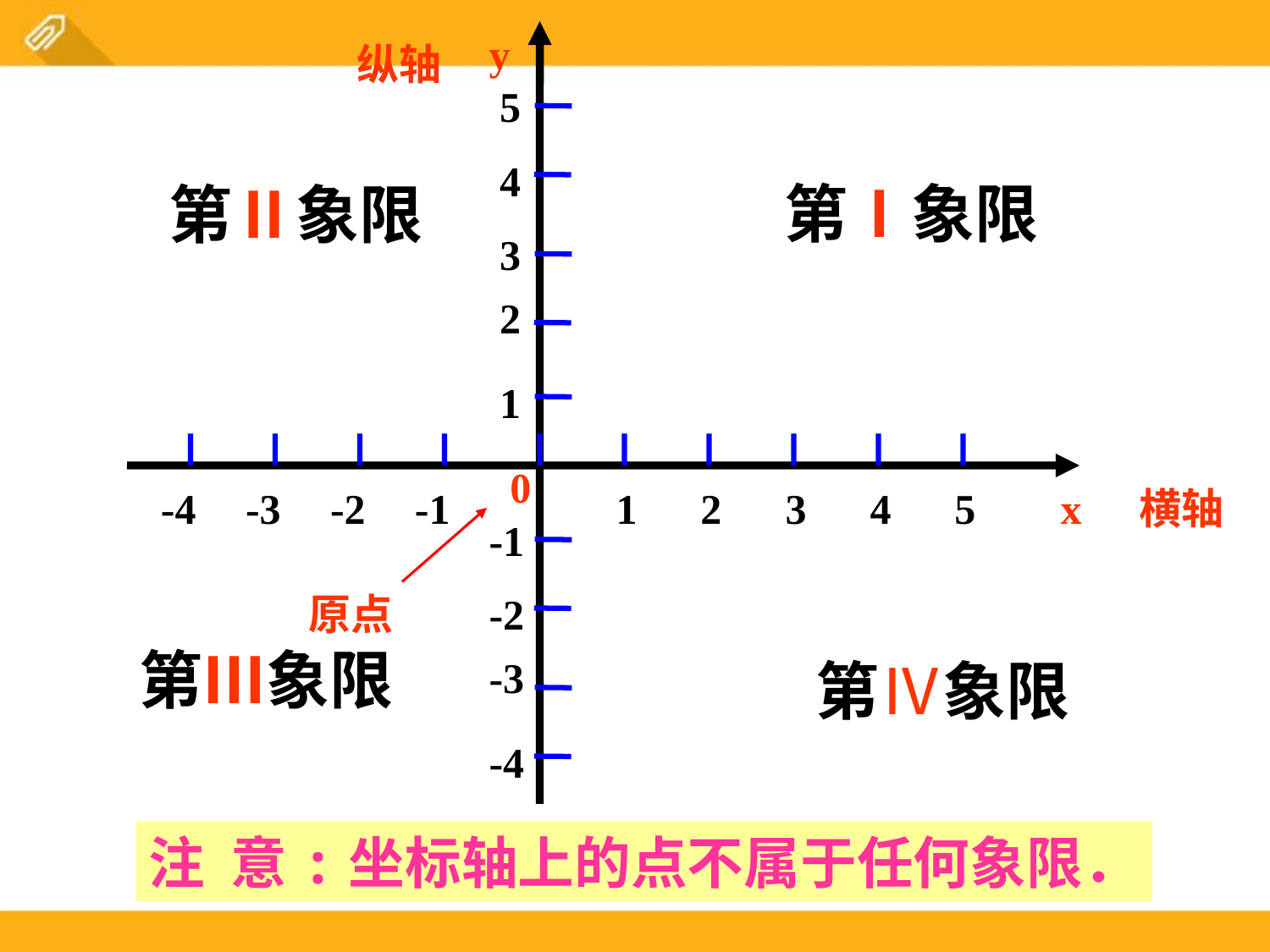

y
纵轴

5

4
3

2
1

-1

-2
-3

-4
第Ⅰ象限
第Ⅱ象限

-4
-3
-2
-1
1
2
3
4
5
0
x
横轴

原点
第Ⅲ象限
第Ⅳ象限
注  意:坐标轴上的点不属于任何象限．